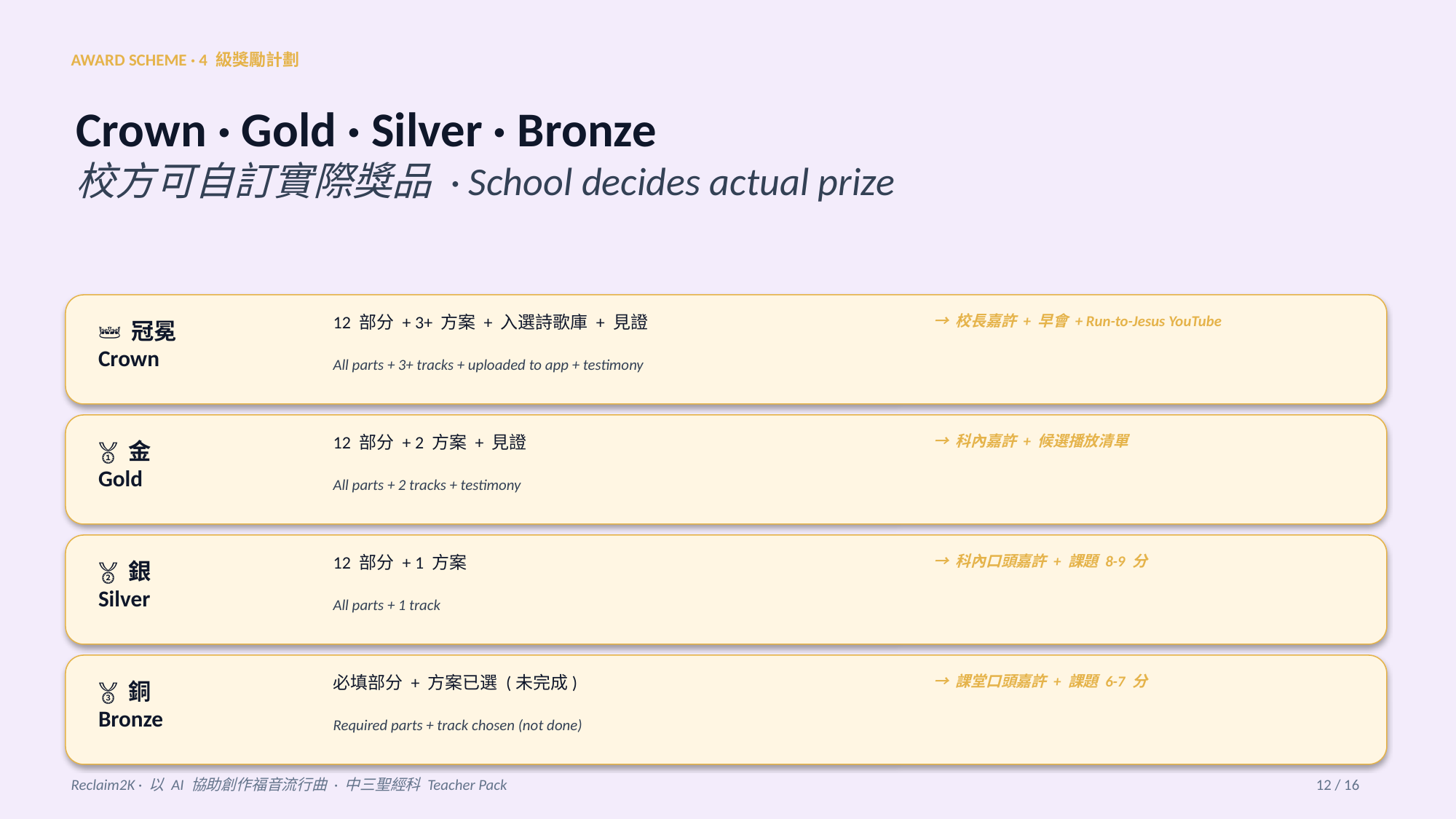

AWARD SCHEME · 4 級獎勵計劃
Crown · Gold · Silver · Bronze
校方可自訂實際獎品 · School decides actual prize

12 部分 + 3+ 方案 + 入選詩歌庫 + 見證
→ 校長嘉許 + 早會 + Run-to-Jesus YouTube
👑 冠冕
Crown
All parts + 3+ tracks + uploaded to app + testimony

12 部分 + 2 方案 + 見證
→ 科內嘉許 + 候選播放清單
🥇 金
Gold
All parts + 2 tracks + testimony

12 部分 + 1 方案
→ 科內口頭嘉許 + 課題 8-9 分
🥈 銀
Silver
All parts + 1 track

必填部分 + 方案已選 (未完成)
→ 課堂口頭嘉許 + 課題 6-7 分
🥉 銅
Bronze
Required parts + track chosen (not done)
Reclaim2K · 以 AI 協助創作福音流行曲 · 中三聖經科 Teacher Pack
12 / 16